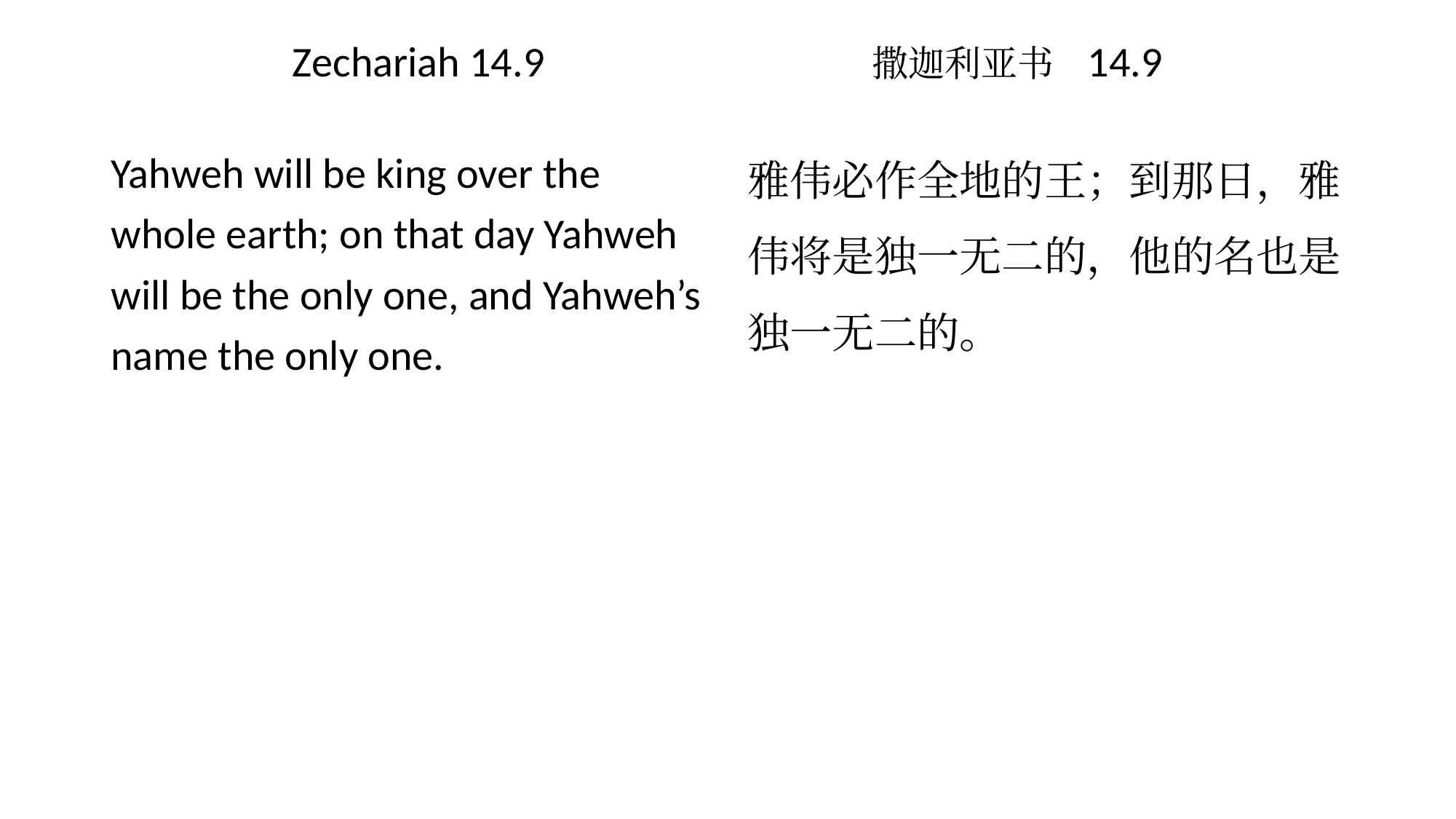

# Zechariah 14.9                                 撒迦利亚书  14.9
雅伟必作全地的王；到那日，雅伟将是独一无二的，他的名也是独一无二的。
Yahweh will be king over the whole earth; on that day Yahweh will be the only one, and Yahweh’s name the only one.